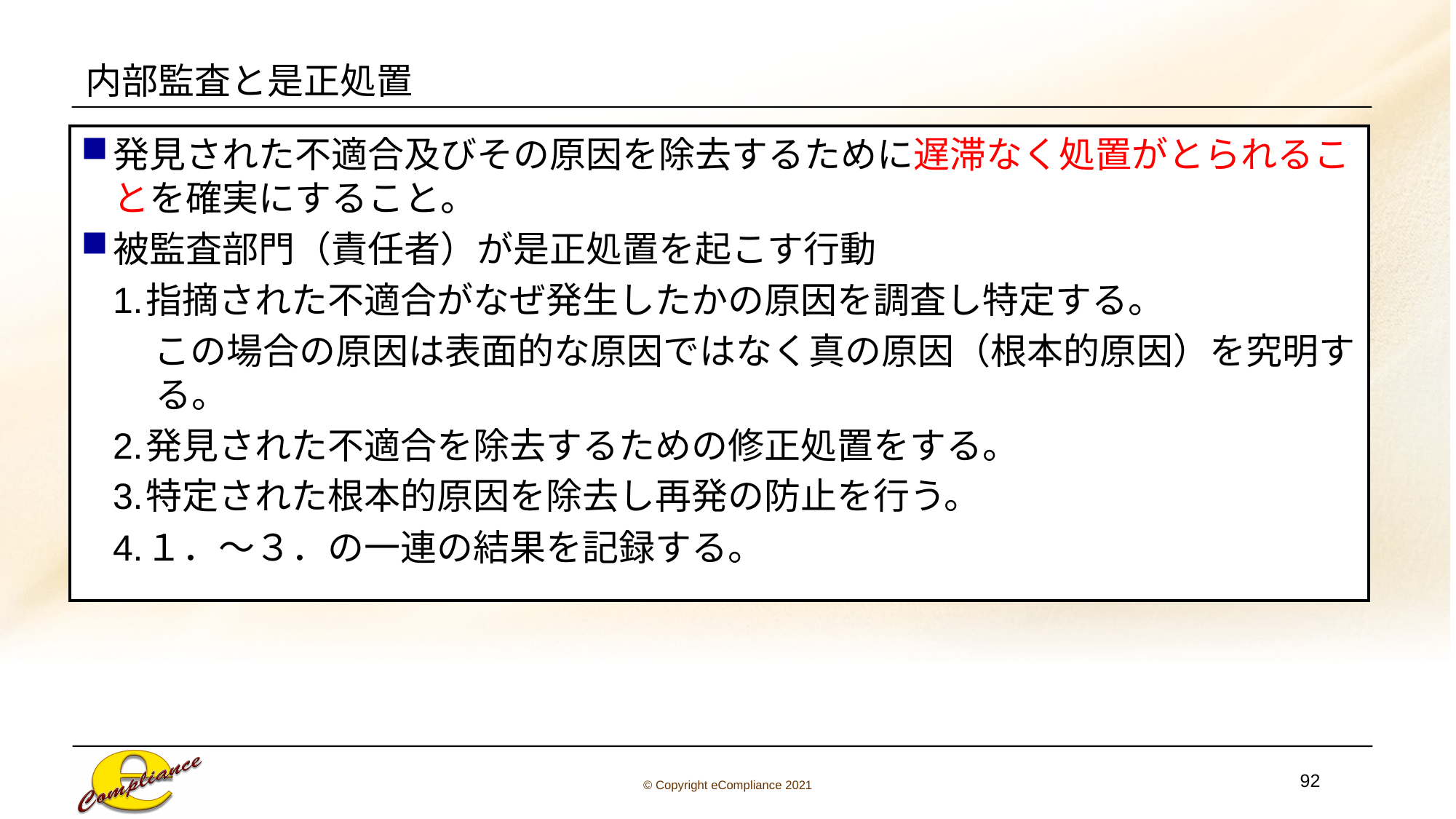

# 内部監査と是正処置
発見された不適合及びその原因を除去するために遅滞なく処置がとられることを確実にすること。
被監査部門（責任者）が是正処置を起こす行動
指摘された不適合がなぜ発生したかの原因を調査し特定する。
この場合の原因は表面的な原因ではなく真の原因（根本的原因）を究明する。
発見された不適合を除去するための修正処置をする。
特定された根本的原因を除去し再発の防止を行う。
１．～３．の一連の結果を記録する。